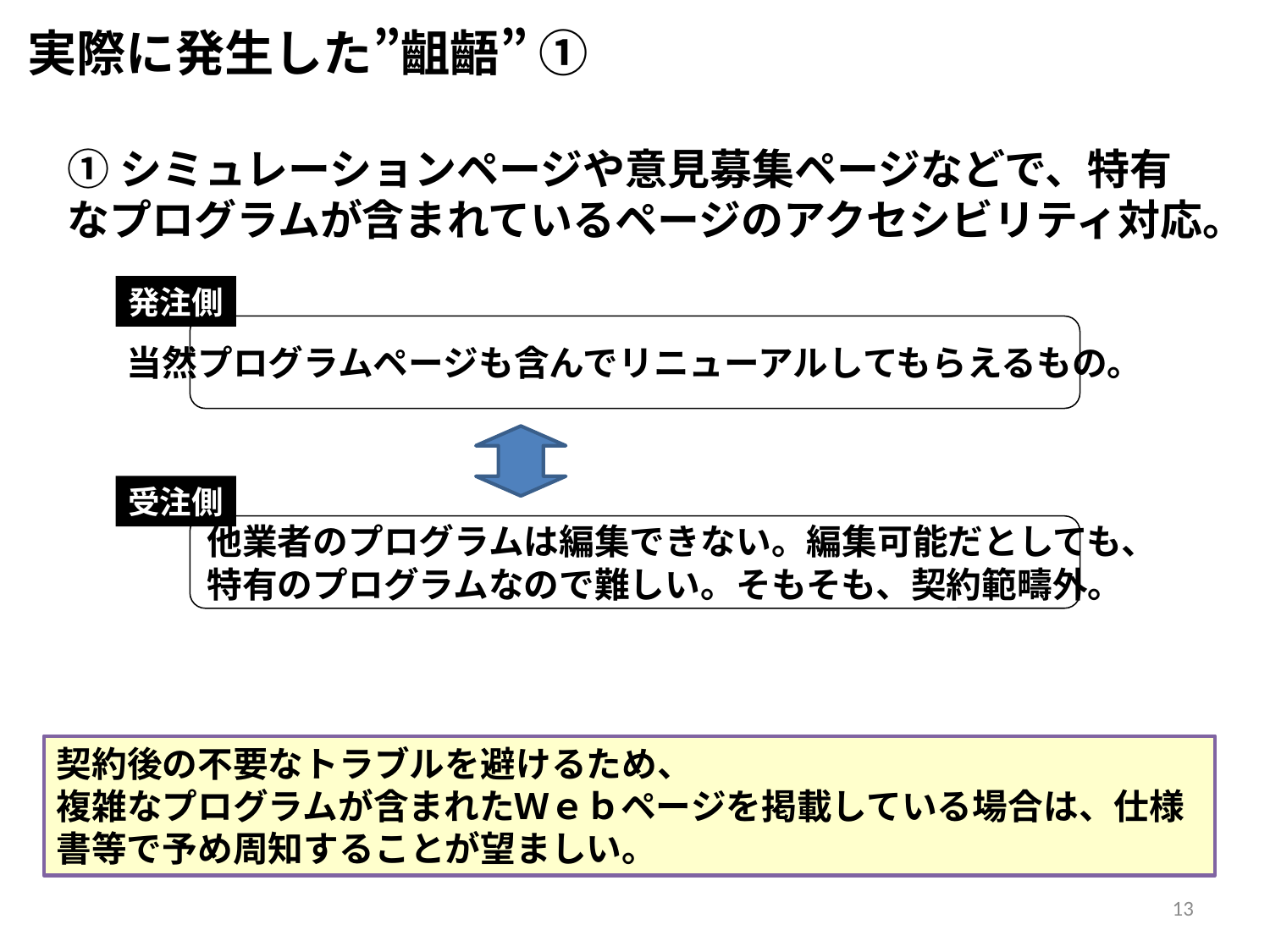

実際に発生した”齟齬” ①
①シミュレーションページや意見募集ページなどで、特有なプログラムが含まれているページのアクセシビリティ対応。
発注側
当然プログラムページも含んでリニューアルしてもらえるもの。

受注側
他業者のプログラムは編集できない。編集可能だとしても、
特有のプログラムなので難しい。そもそも、契約範疇外。
契約後の不要なトラブルを避けるため、
複雑なプログラムが含まれたＷｅｂページを掲載している場合は、仕様書等で予め周知することが望ましい。
13